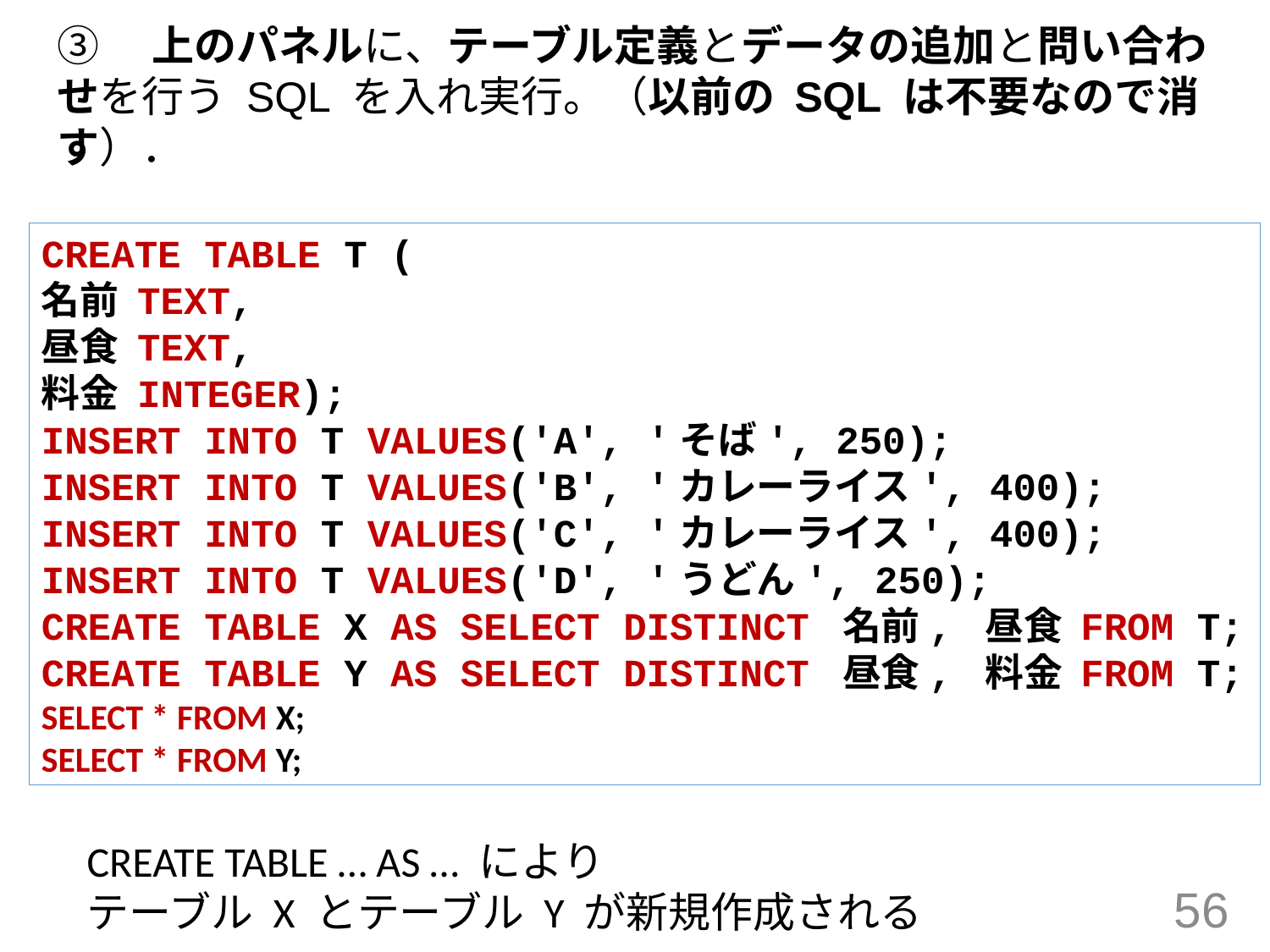

③　上のパネルに、テーブル定義とデータの追加と問い合わせを行う SQL を入れ実行。（以前の SQL は不要なので消す）．

CREATE TABLE T (
名前 TEXT,
昼食 TEXT,
料金 INTEGER);
INSERT INTO T VALUES('A', 'そば', 250);
INSERT INTO T VALUES('B', 'カレーライス', 400);
INSERT INTO T VALUES('C', 'カレーライス', 400);
INSERT INTO T VALUES('D', 'うどん', 250);
CREATE TABLE X AS SELECT DISTINCT 名前, 昼食 FROM T;
CREATE TABLE Y AS SELECT DISTINCT 昼食, 料金 FROM T;
SELECT * FROM X;
SELECT * FROM Y;
CREATE TABLE … AS … により
テーブル X とテーブル Y が新規作成される
56